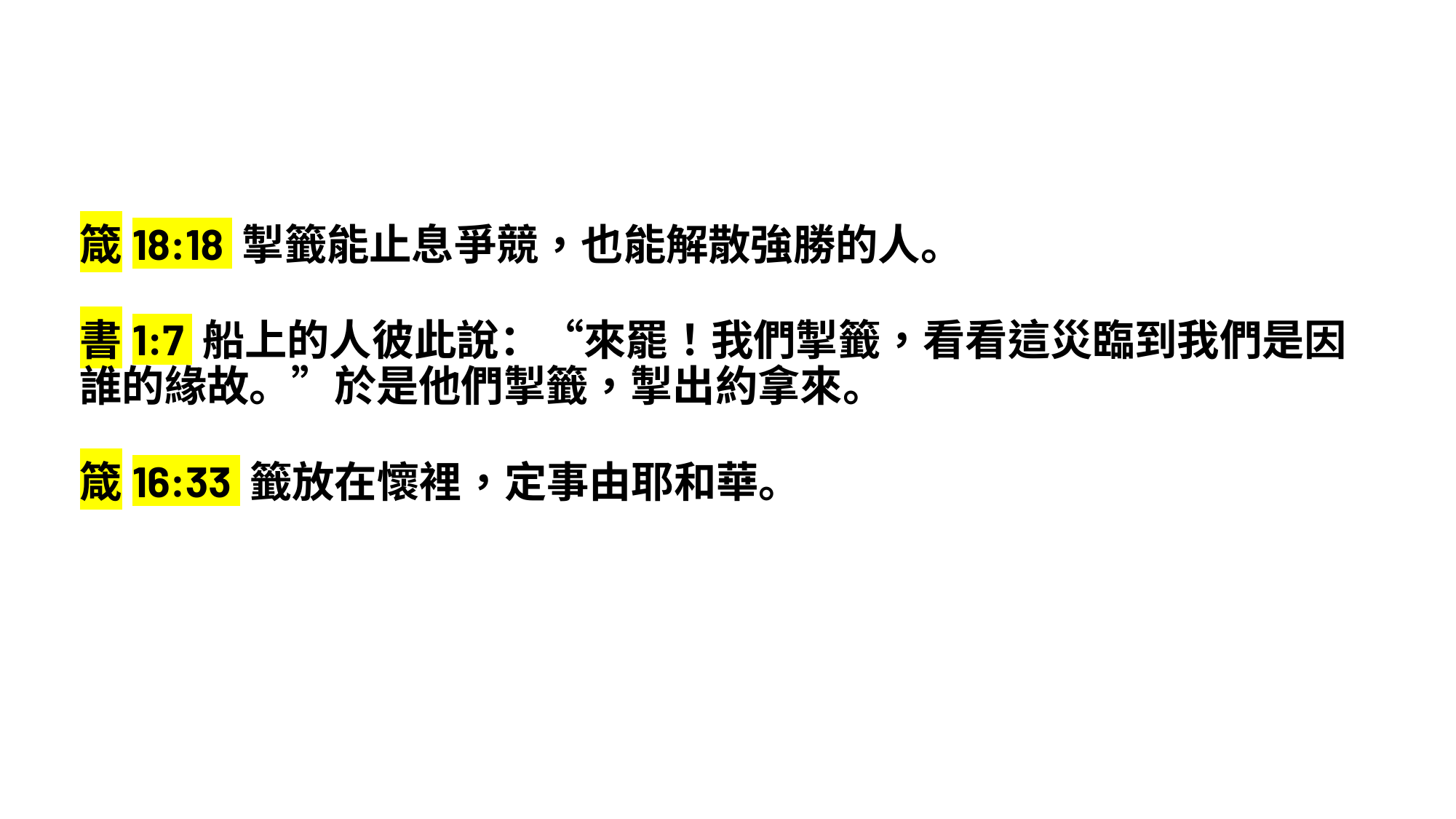

箴18:18 掣籤能止息爭競，也能解散強勝的人。

書1:7 船上的人彼此說：“來罷！我們掣籤，看看這災臨到我們是因誰的緣故。”於是他們掣籤，掣出約拿來。

箴16:33 籤放在懷裡，定事由耶和華。